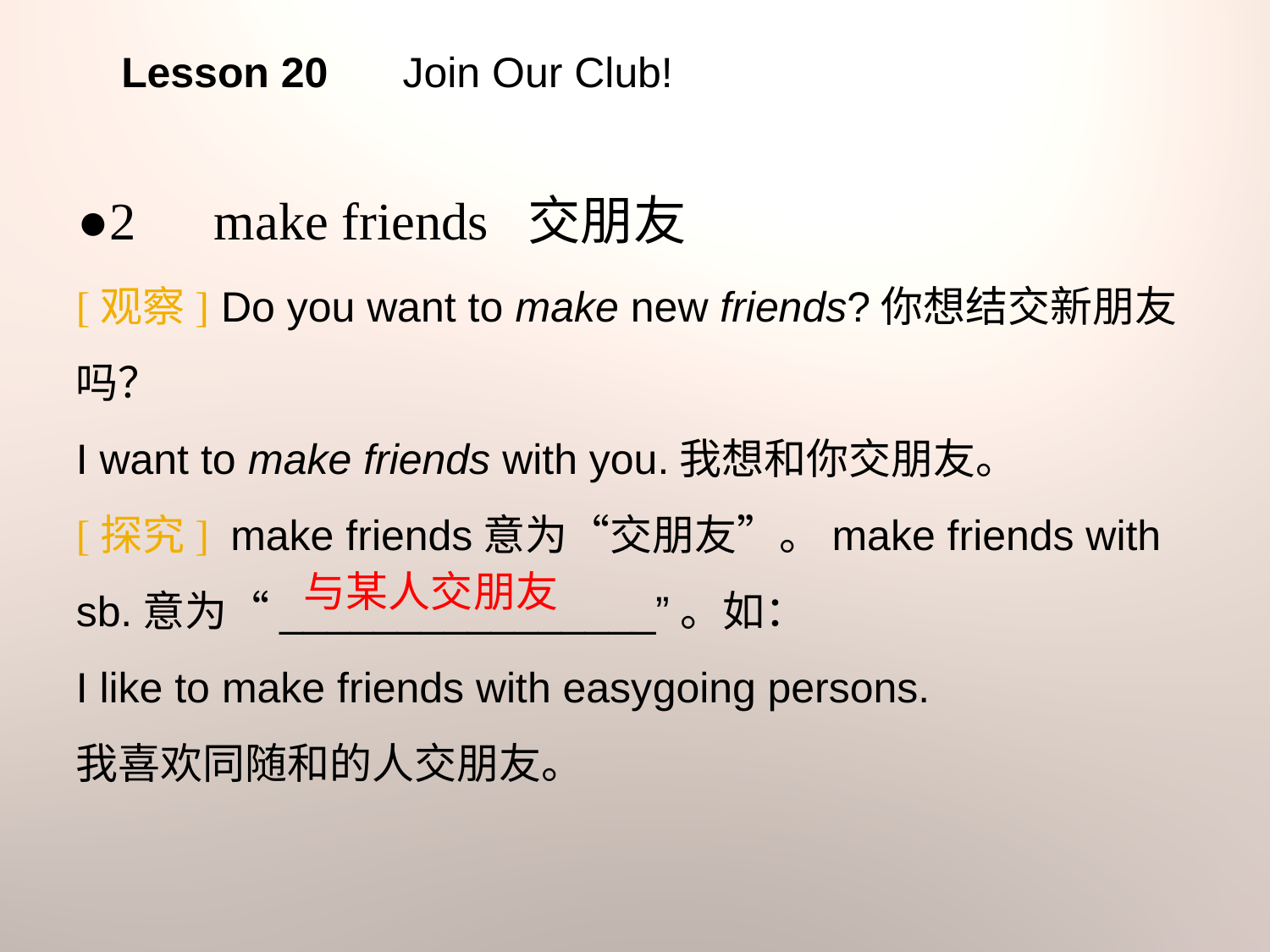

Lesson 20 　Join Our Club!
●2　make friends  交朋友
[观察] Do you want to make new friends?你想结交新朋友吗？
I want to make friends with you.我想和你交朋友。
[探究]  make friends意为“交朋友”。make friends with sb.意为“________________”。如：
I like to make friends with easy­going persons.
我喜欢同随和的人交朋友。
与某人交朋友